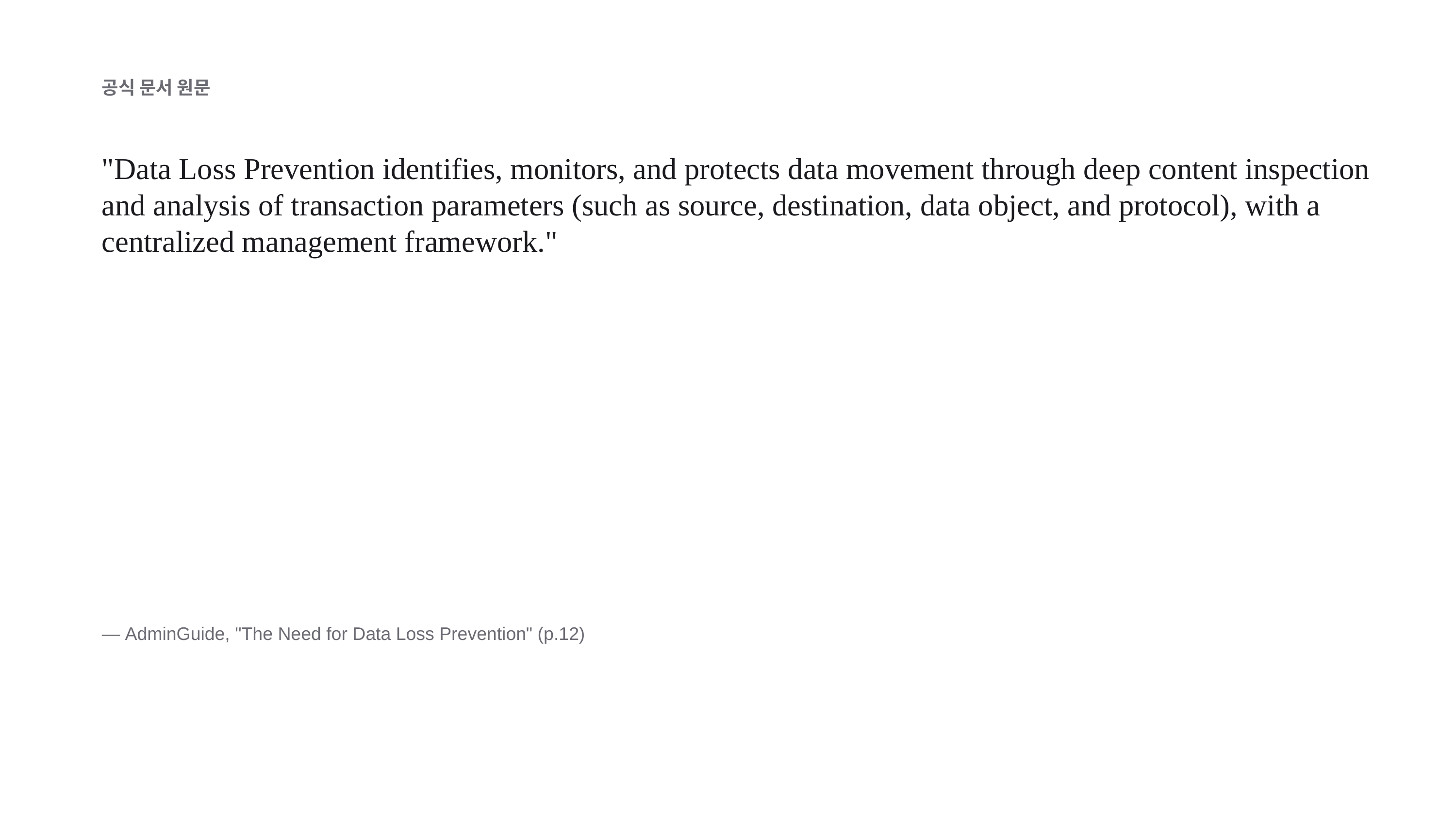

공식 문서 원문
"Data Loss Prevention identifies, monitors, and protects data movement through deep content inspection and analysis of transaction parameters (such as source, destination, data object, and protocol), with a centralized management framework."
— AdminGuide, "The Need for Data Loss Prevention" (p.12)